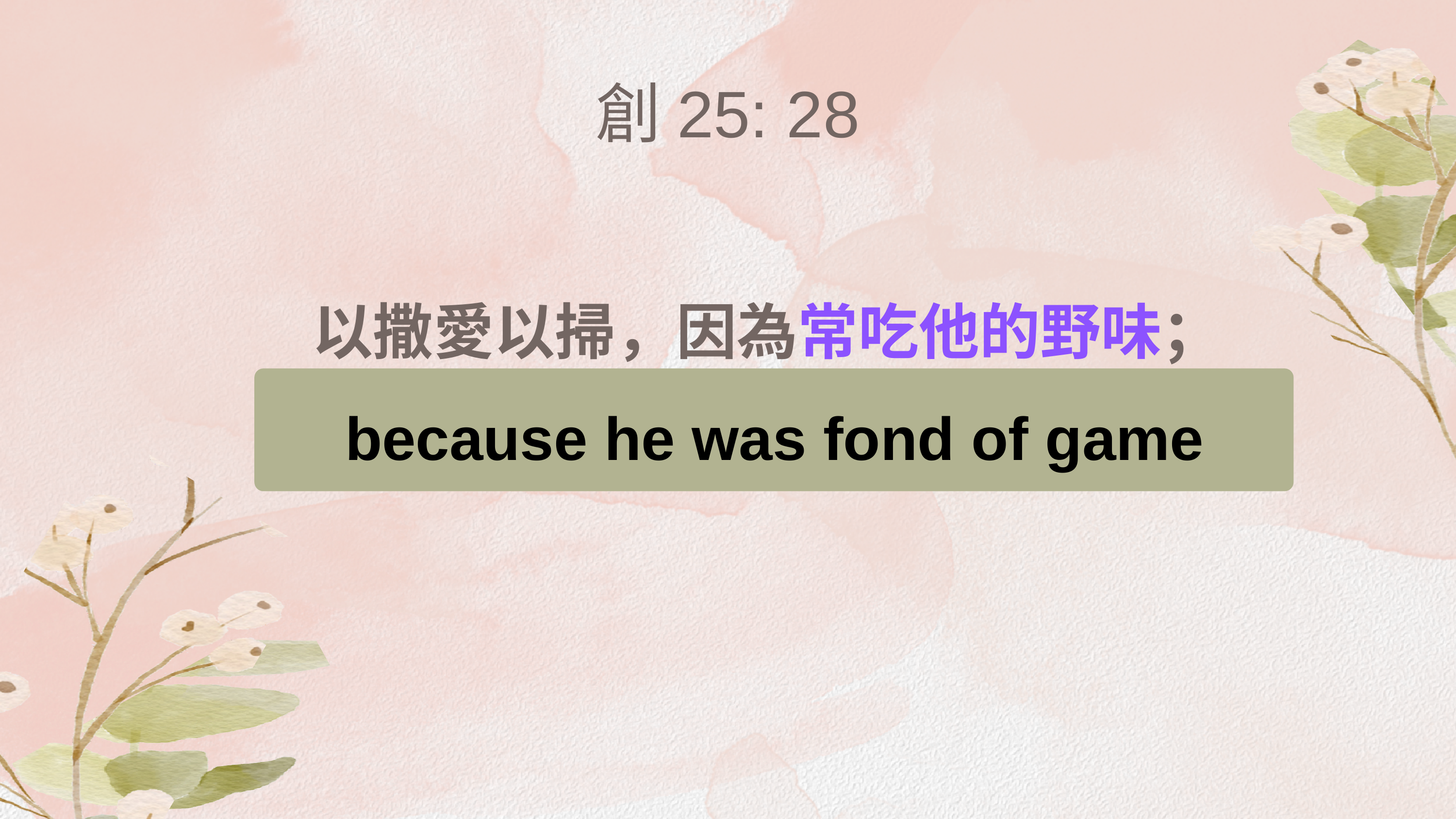

創25: 28
以撒愛以掃，因為常吃他的野味；利百加卻愛雅各。

because he was fond of game